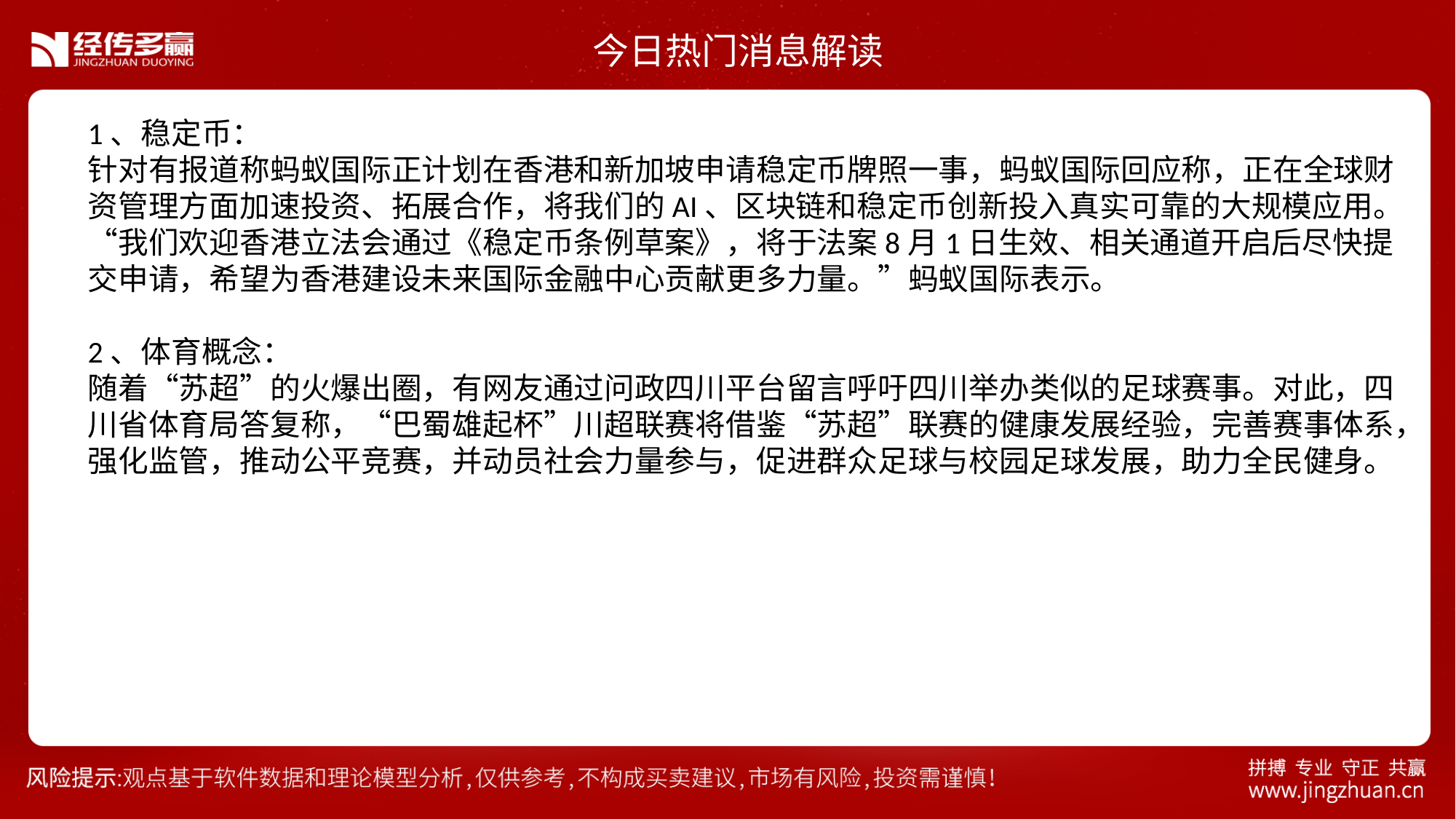

今日热门消息解读
1、稳定币：
针对有报道称蚂蚁国际正计划在香港和新加坡申请稳定币牌照一事，蚂蚁国际回应称，正在全球财资管理方面加速投资、拓展合作，将我们的AI、区块链和稳定币创新投入真实可靠的大规模应用。“我们欢迎香港立法会通过《稳定币条例草案》，将于法案8月1日生效、相关通道开启后尽快提交申请，希望为香港建设未来国际金融中心贡献更多力量。”蚂蚁国际表示。

2、体育概念：
随着“苏超”的火爆出圈，有网友通过问政四川平台留言呼吁四川举办类似的足球赛事。对此，四川省体育局答复称，“巴蜀雄起杯”川超联赛将借鉴“苏超”联赛的健康发展经验，完善赛事体系，强化监管，推动公平竞赛，并动员社会力量参与，促进群众足球与校园足球发展，助力全民健身。